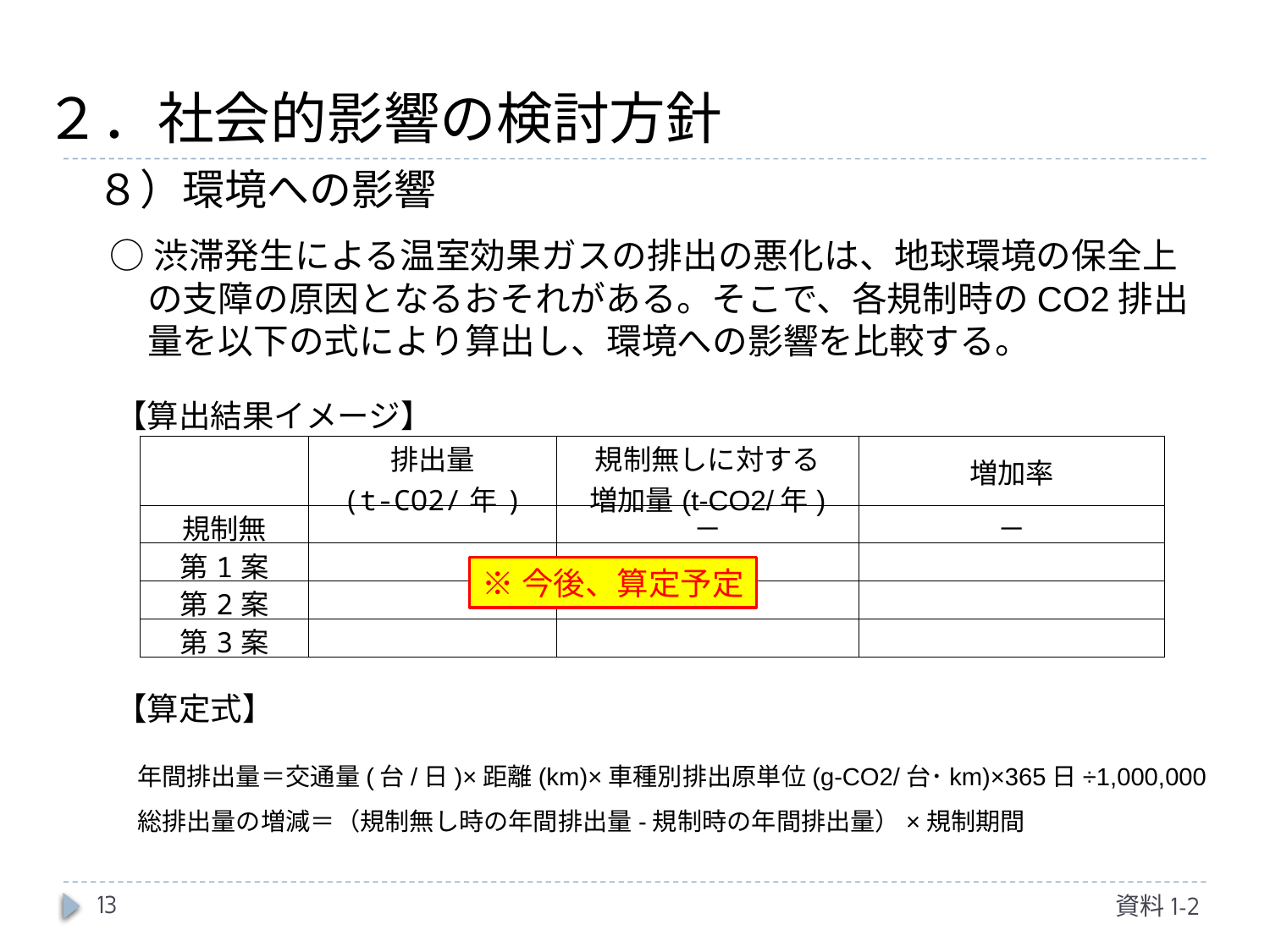

# ２．社会的影響の検討方針
８）環境への影響
○渋滞発生による温室効果ガスの排出の悪化は、地球環境の保全上の支障の原因となるおそれがある。そこで、各規制時のCO2排出量を以下の式により算出し、環境への影響を比較する。

【算出結果イメージ】
|  | 排出量 (t-CO2/年) | 規制無しに対する 増加量(t-CO2/年) | 増加率 |
| --- | --- | --- | --- |
| 規制無 |  | － | － |
| 第1案 |  |  |  |
| 第2案 |  |  |  |
| 第3案 |  |  |  |
※今後、算定予定
【算定式】
年間排出量＝交通量(台/日)×距離(km)×車種別排出原単位(g-CO2/台･km)×365日÷1,000,000
総排出量の増減＝（規制無し時の年間排出量-規制時の年間排出量）×規制期間
13
資料1-2